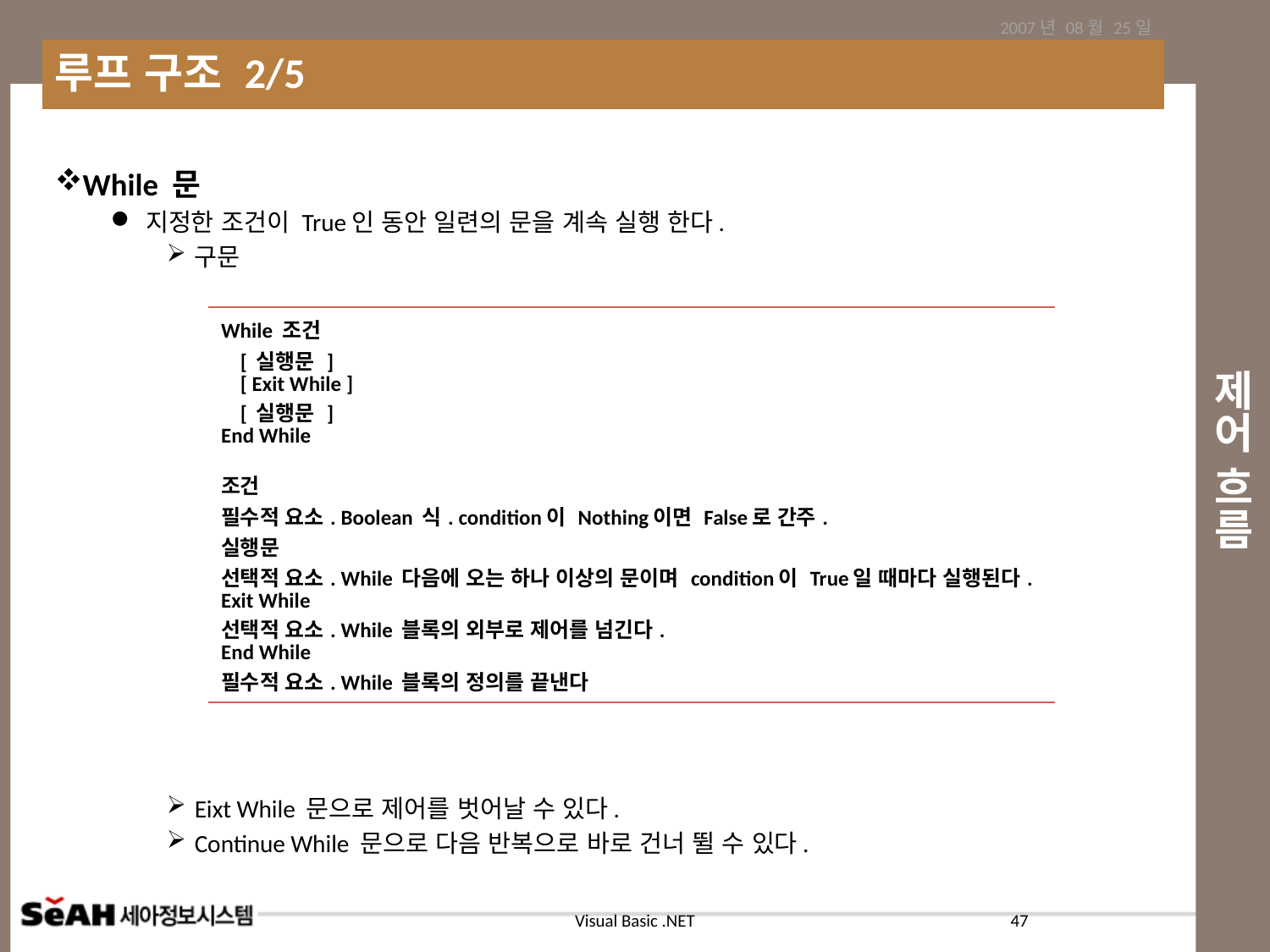

2007년 08월 25일
루프 구조 2/5
# 제어 흐름

While 문
지정한 조건이 True인 동안 일련의 문을 계속 실행 한다.
구문

Eixt While 문으로 제어를 벗어날 수 있다.
Continue While 문으로 다음 반복으로 바로 건너 뛸 수 있다.

| While 조건 [ 실행문 ] [ Exit While ] [ 실행문 ] End While   조건 필수적 요소. Boolean 식. condition이 Nothing이면 False로 간주. 실행문 선택적 요소. While 다음에 오는 하나 이상의 문이며 condition이 True일 때마다 실행된다. Exit While 선택적 요소. While 블록의 외부로 제어를 넘긴다. End While 필수적 요소. While 블록의 정의를 끝낸다 |
| --- |
47
Visual Basic .NET